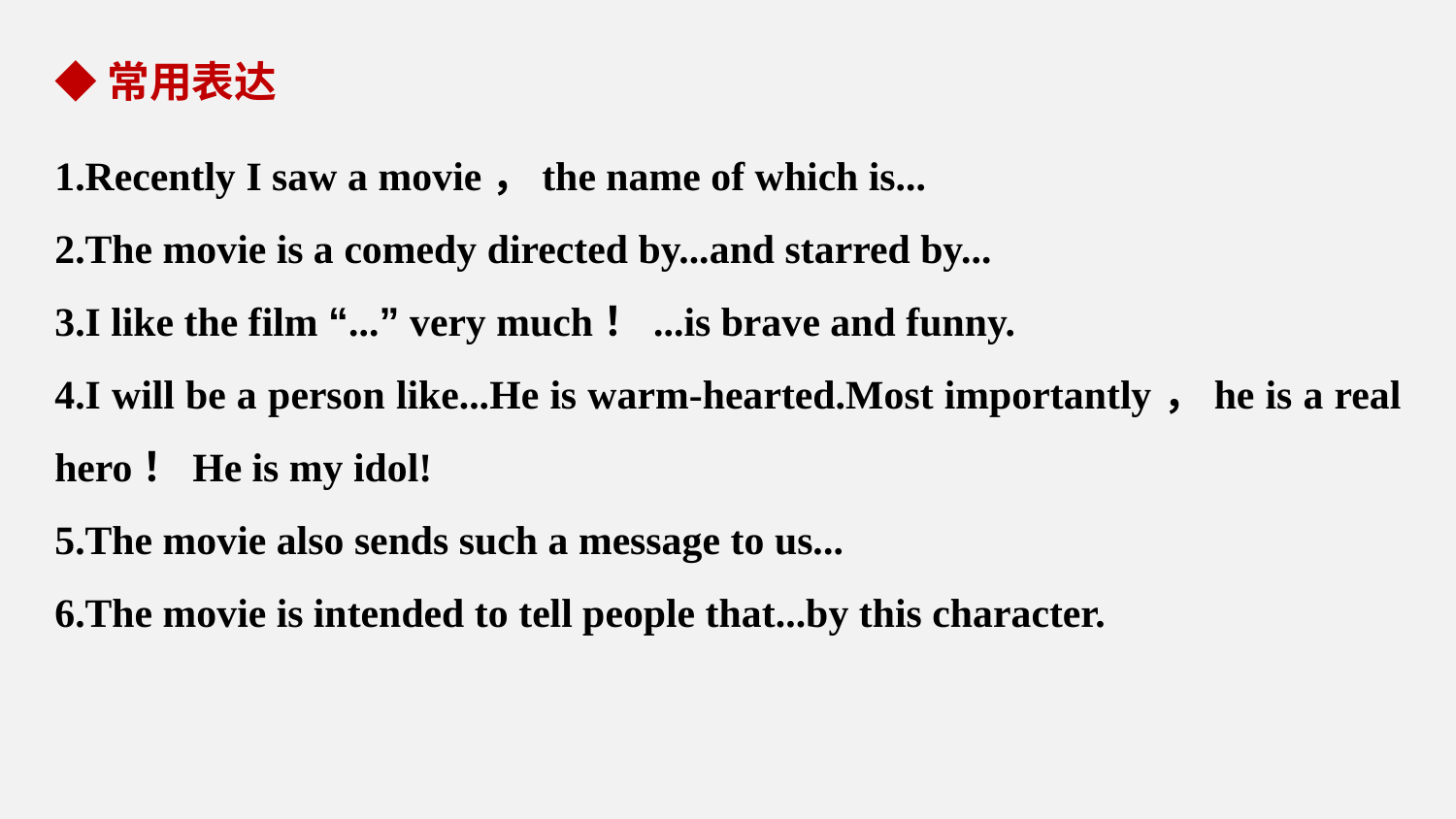

◆常用表达
1.Recently I saw a movie，the name of which is...
2.The movie is a comedy directed by...and starred by...
3.I like the film “...” very much！...is brave and funny.
4.I will be a person like...He is warm-hearted.Most importantly，he is a real hero！He is my idol!
5.The movie also sends such a message to us...
6.The movie is intended to tell people that...by this character.